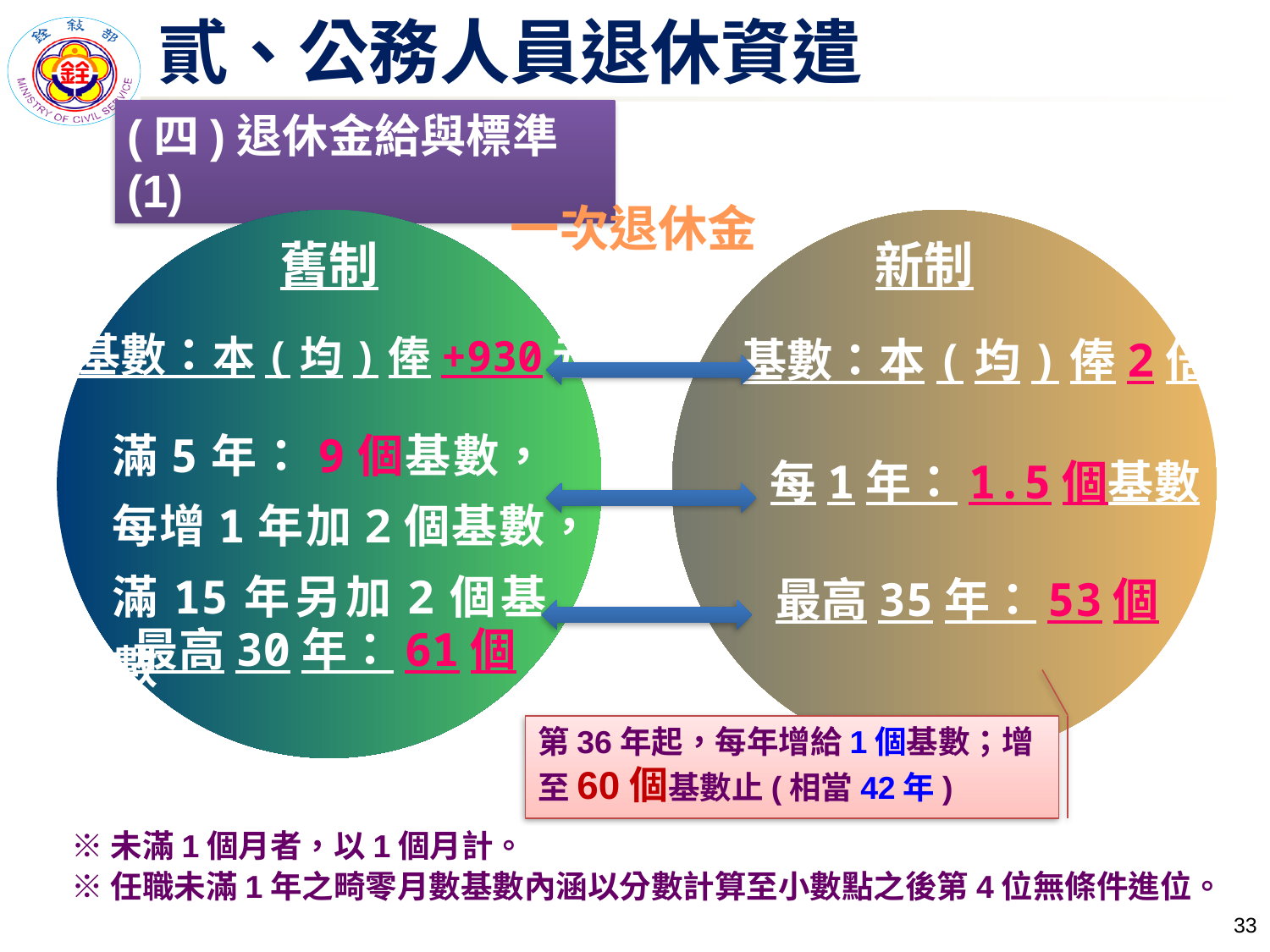

# 貳、公務人員退休資遣
(四)退休金給與標準(1)
一次退休金

舊制
新制
基數：本(均)俸+930元
基數：本(均)俸2倍

滿5年：9個基數，每增1年加2個基數，滿15年另加2個基數
每1年：1.5個基數

最高35年：53個

最高30年：61個
第36年起，每年增給1個基數；增至60個基數止(相當42年)
※未滿1個月者，以1個月計。
※任職未滿1年之畸零月數基數內涵以分數計算至小數點之後第4位無條件進位。
33